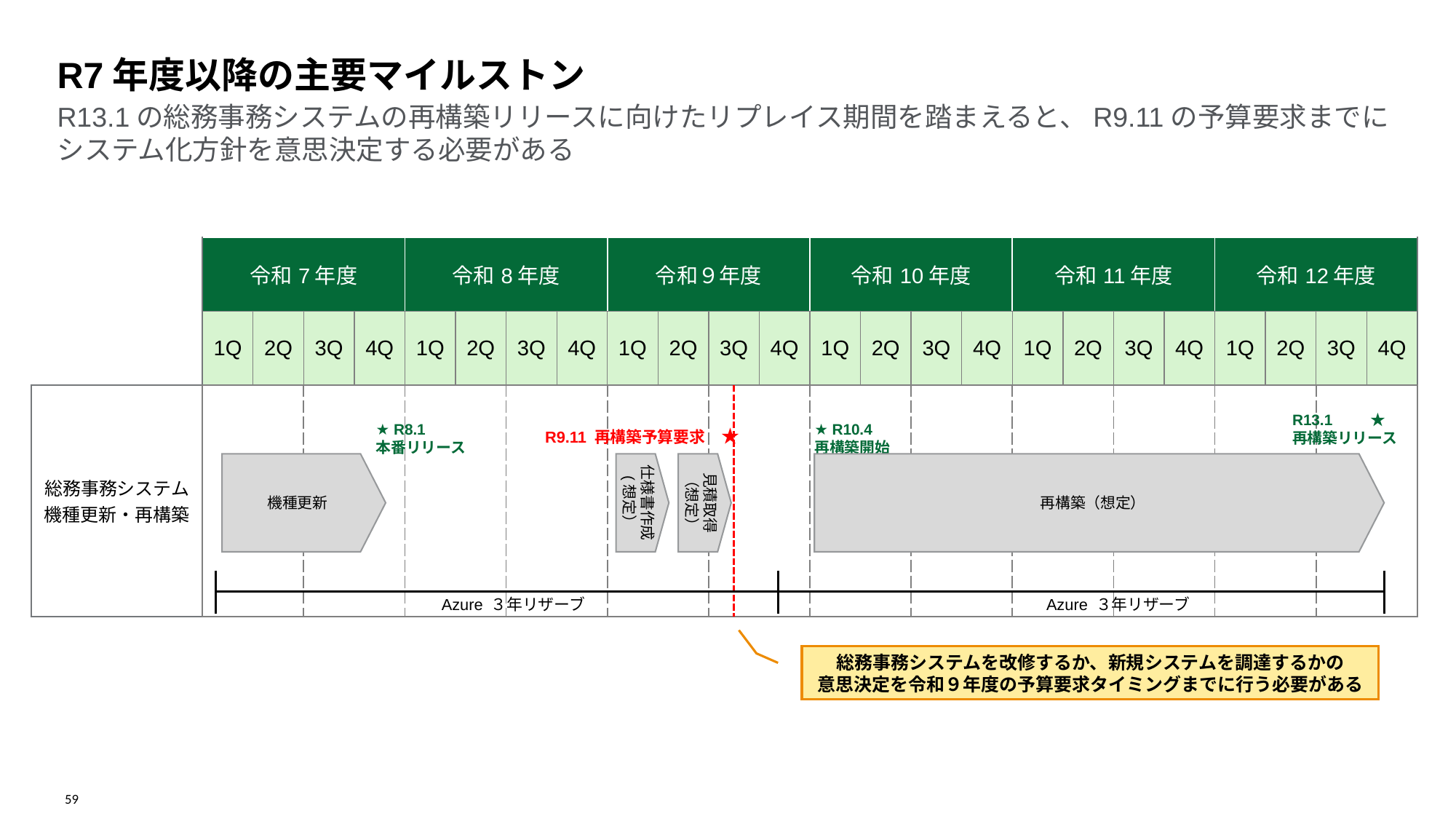

R7年度以降の主要マイルストン
# R13.1の総務事務システムの再構築リリースに向けたリプレイス期間を踏まえると、R9.11の予算要求までにシステム化方針を意思決定する必要がある​
|  | 令和7年度 |  |  |  | 令和8年度 |  |  |  | 令和９年度 |  |  |  | 令和10年度 |  |  |  | 令和11年度 |  |  |  | 令和12年度 |  |  |  |
| --- | --- | --- | --- | --- | --- | --- | --- | --- | --- | --- | --- | --- | --- | --- | --- | --- | --- | --- | --- | --- | --- | --- | --- | --- |
|  | 1Q | 2Q | 3Q | 4Q | 1Q | 2Q | 3Q | 4Q | 1Q | 2Q | 3Q | 4Q | 1Q | 2Q | 3Q | 4Q | 1Q | 2Q | 3Q | 4Q | 1Q | 2Q | 3Q | 4Q |
| 総務事務システム 機種更新・再構築 |  |  |  |  |  |  |  |  |  |  |  |  |  |  |  |  |  |  |  |  |  |  |  |  |
★ R8.1
本番リリース
★ R10.4
再構築開始
R13.1 　　★
再構築リリース
R9.11 再構築予算要求　★
機種更新
仕様書作成
(想定）
見積取得
（想定）
再構築（想定）
Azure ３年リザーブ
Azure ３年リザーブ
総務事務システムを改修するか、新規システムを調達するかの
意思決定を令和９年度の予算要求タイミングまでに行う必要がある
59